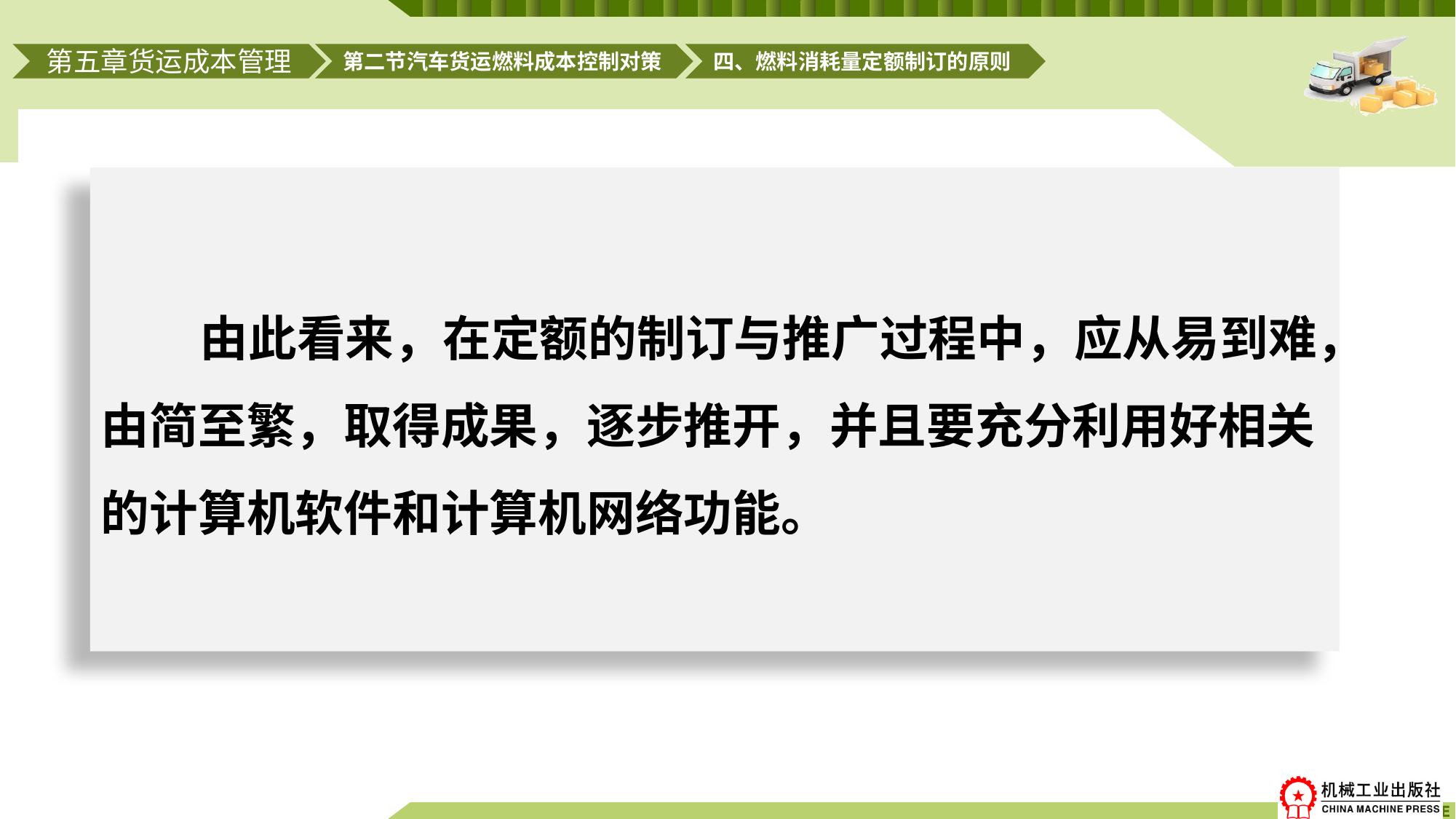

第二节汽车货运燃料成本控制对策
四、燃料消耗量定额制订的原则
第五章货运成本管理
# 由此看来，在定额的制订与推广过程中，应从易到难，由简至繁，取得成果，逐步推开，并且要充分利用好相关的计算机软件和计算机网络功能。